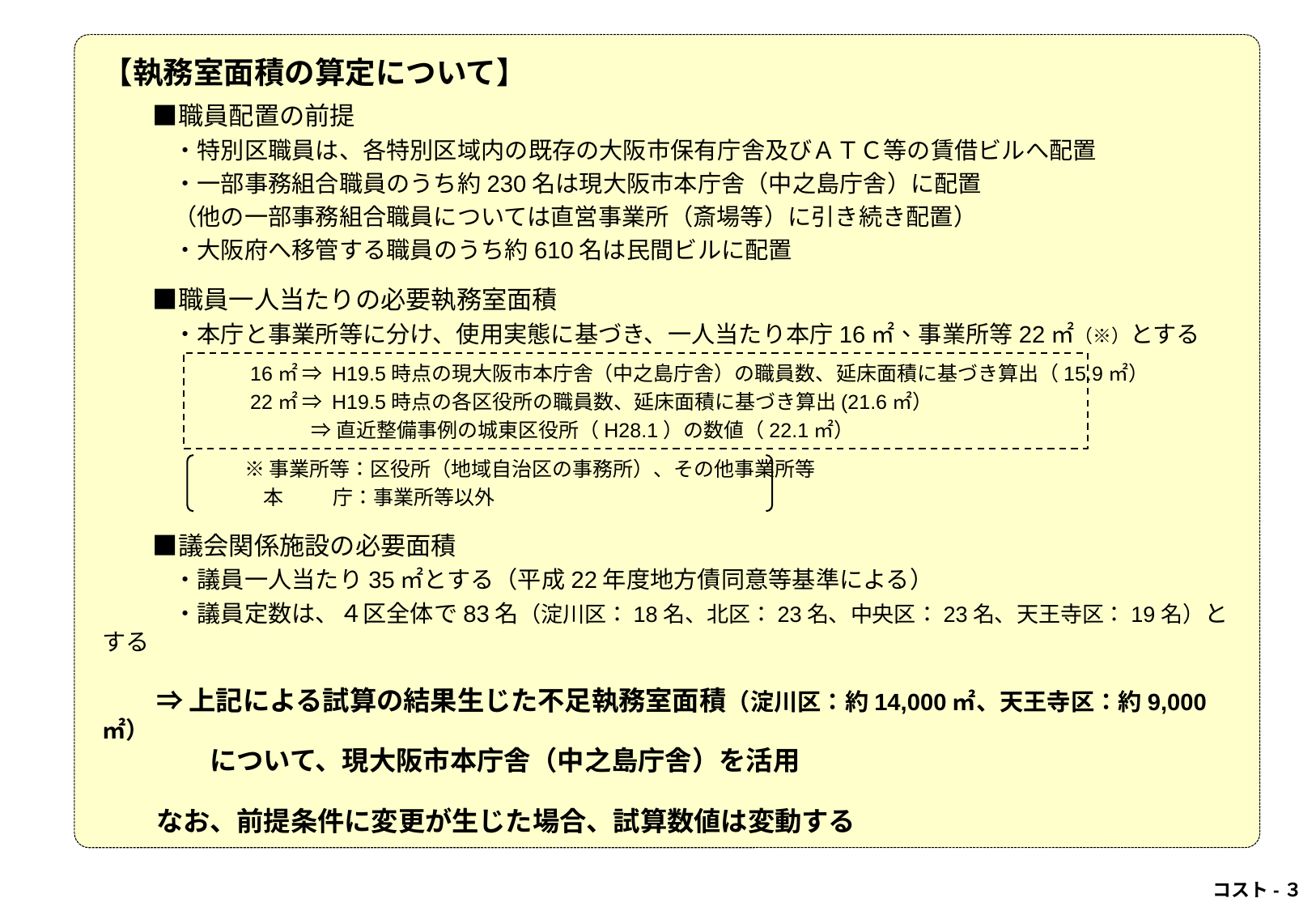

【執務室面積の算定について】
　　■職員配置の前提
　　　・特別区職員は、各特別区域内の既存の大阪市保有庁舎及びＡＴＣ等の賃借ビルへ配置
　　　・一部事務組合職員のうち約230名は現大阪市本庁舎（中之島庁舎）に配置
　　　（他の一部事務組合職員については直営事業所（斎場等）に引き続き配置）
　　　・大阪府へ移管する職員のうち約610名は民間ビルに配置
　　■職員一人当たりの必要執務室面積
　　　・本庁と事業所等に分け、使用実態に基づき、一人当たり本庁16㎡、事業所等22㎡（※）とする
　　　　　　16㎡ ⇒ H19.5時点の現大阪市本庁舎（中之島庁舎）の職員数、延床面積に基づき算出（15.9㎡）
　　　　　　22㎡ ⇒ H19.5時点の各区役所の職員数、延床面積に基づき算出(21.6㎡）
　　　　 　　　　　 ⇒ 直近整備事例の城東区役所（H28.1）の数値（22.1㎡）
　　　　　　※ 事業所等：区役所（地域自治区の事務所）、その他事業所等
　 　　　　　   本　　  庁：事業所等以外
　　■議会関係施設の必要面積
　　　・議員一人当たり35㎡とする（平成22年度地方債同意等基準による）
　　　・議員定数は、４区全体で83名（淀川区：18名、北区：23名、中央区：23名、天王寺区：19名）とする

　　⇒ 上記による試算の結果生じた不足執務室面積（淀川区：約14,000㎡、天王寺区：約9,000㎡）
　　　　について、現大阪市本庁舎（中之島庁舎）を活用

　　なお、前提条件に変更が生じた場合、試算数値は変動する

コスト-３